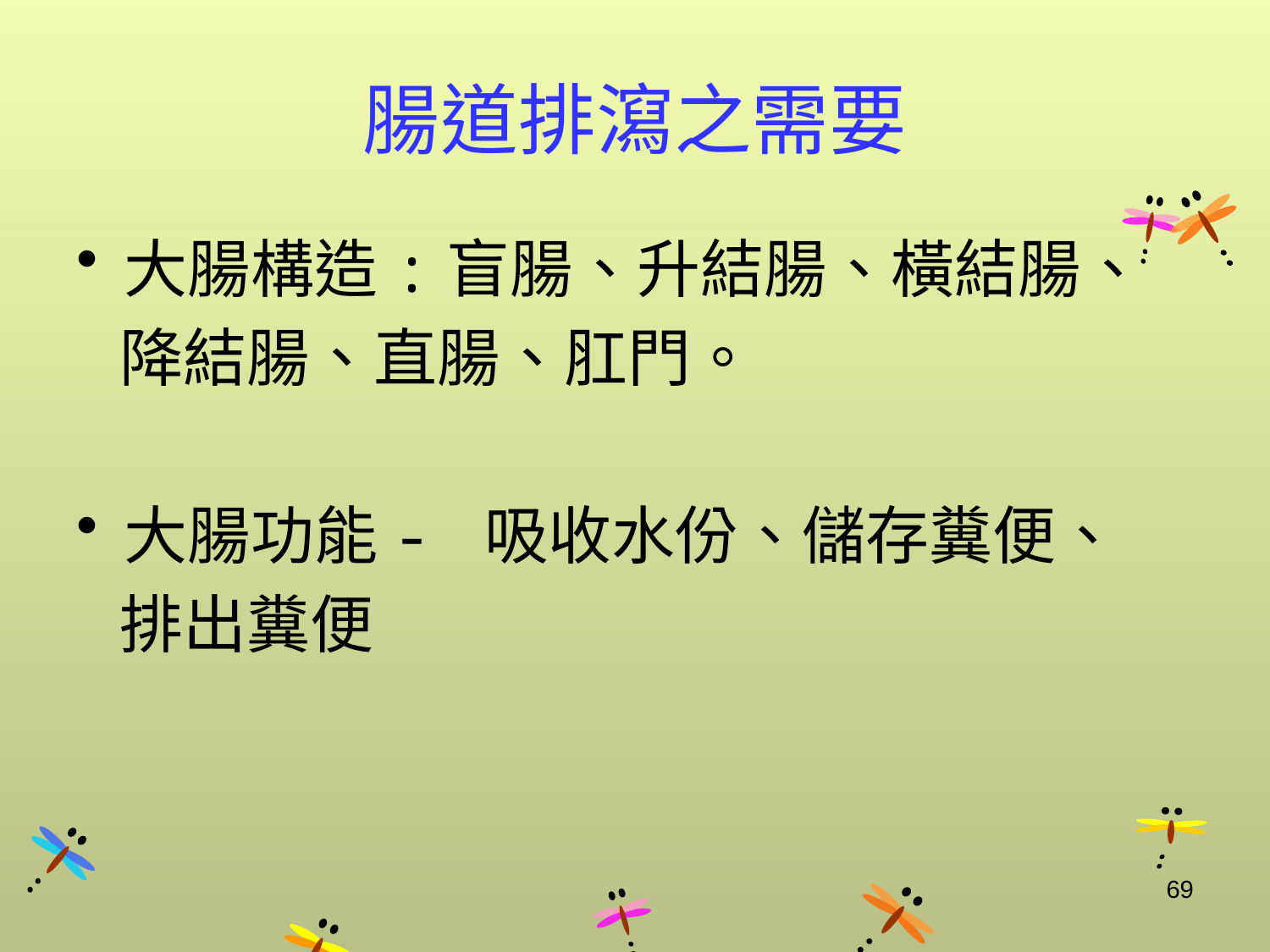

# 腸道排瀉之需要
大腸構造:盲腸、升結腸、橫結腸、
  降結腸、直腸、肛門。

大腸功能- 吸收水份、儲存糞便、
  排出糞便

69